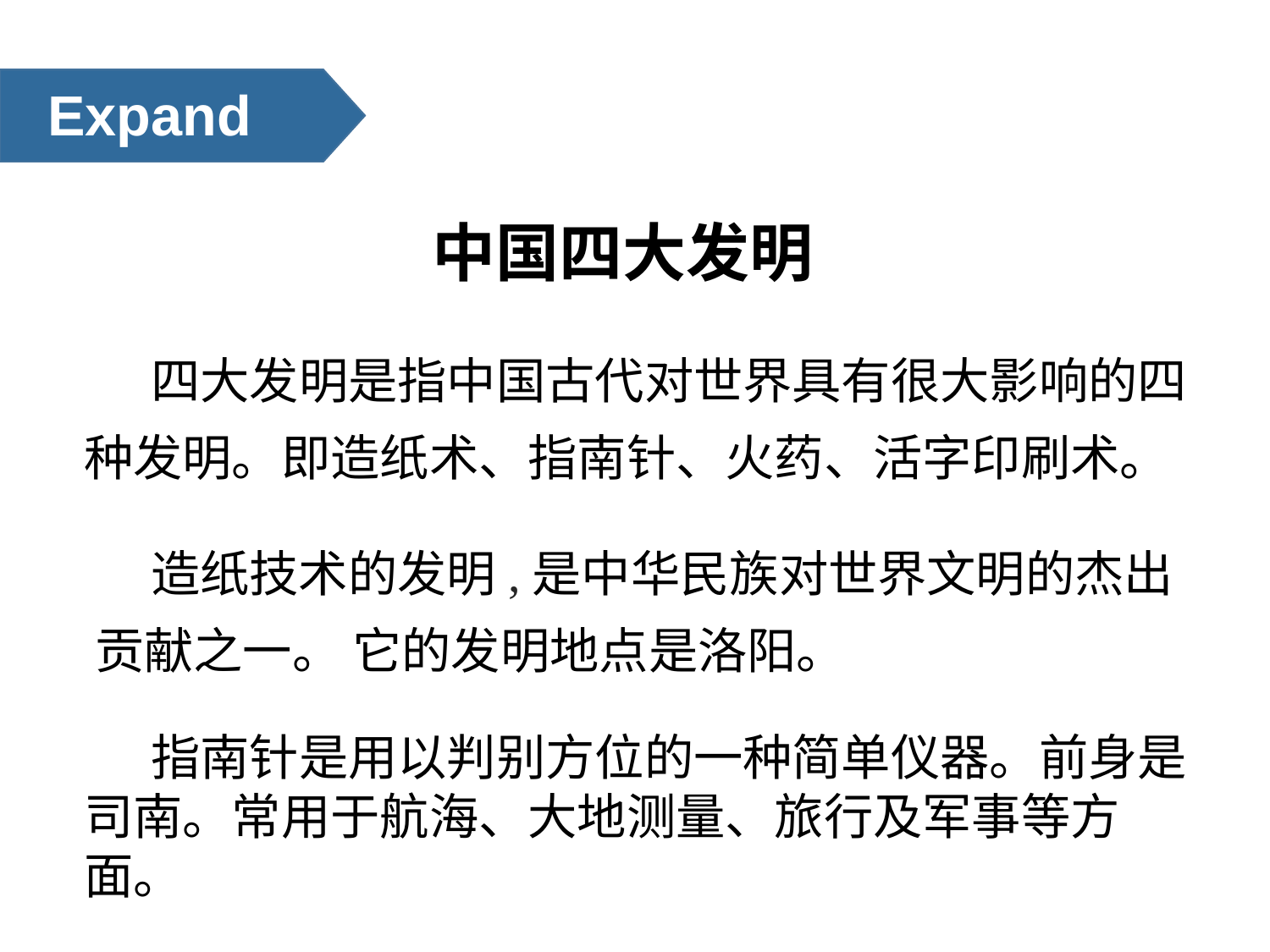

Expand
中国四大发明
     四大发明是指中国古代对世界具有很大影响的四种发明。即造纸术、指南针、火药、活字印刷术。
    造纸技术的发明,是中华民族对世界文明的杰出贡献之一。 它的发明地点是洛阳。
     指南针是用以判别方位的一种简单仪器。前身是司南。常用于航海、大地测量、旅行及军事等方面。